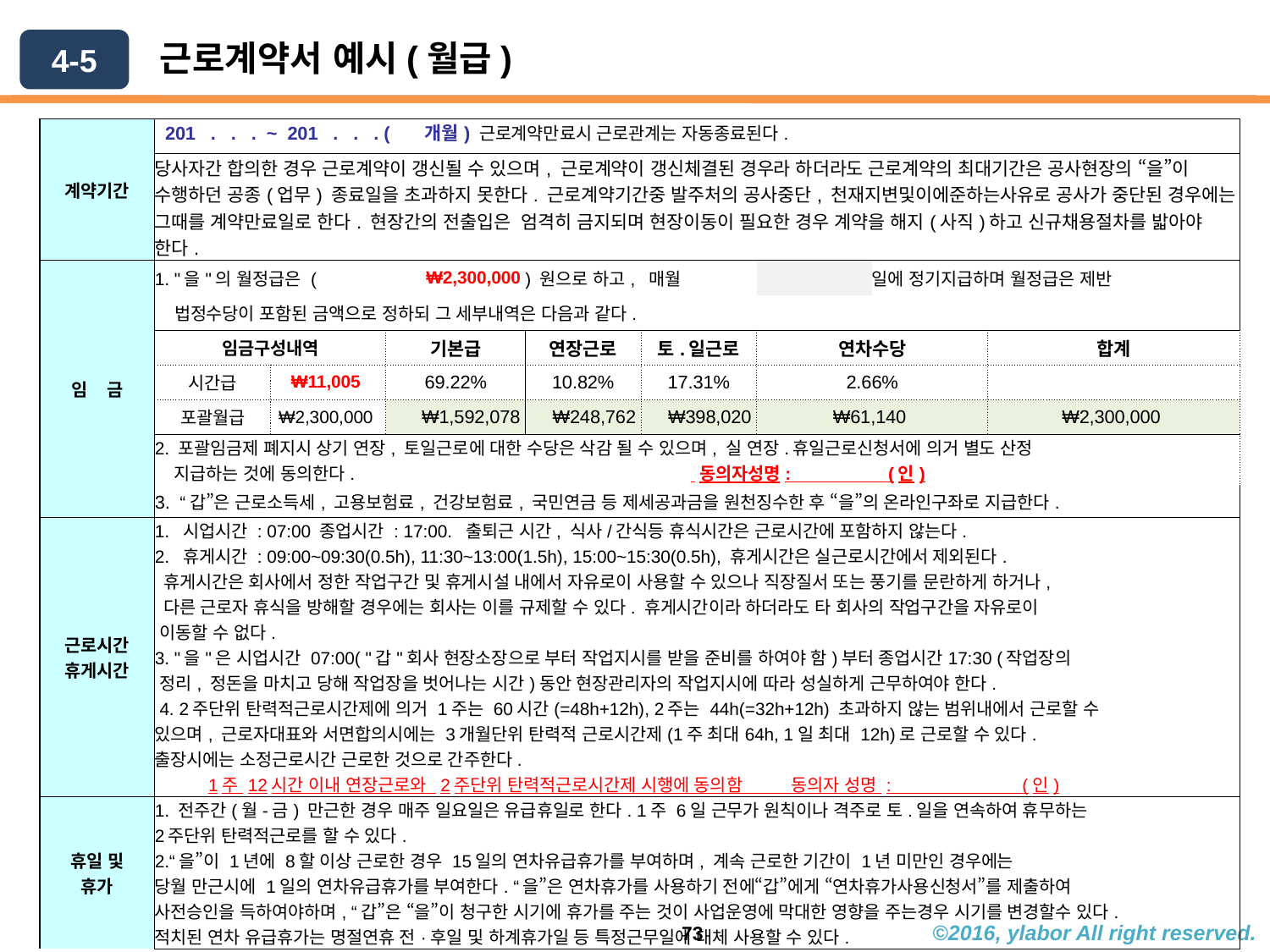

4-5
 근로계약서 예시(월급)
| 계약기간 | 201 . . . ~ 201 . . . ( 개월) 근로계약만료시 근로관계는 자동종료된다. |  |  |  |  |  |  |  |
| --- | --- | --- | --- | --- | --- | --- | --- | --- |
|  | 당사자간 합의한 경우 근로계약이 갱신될 수 있으며, 근로계약이 갱신체결된 경우라 하더라도 근로계약의 최대기간은 공사현장의 “을”이 수행하던 공종(업무) 종료일을 초과하지 못한다. 근로계약기간중 발주처의 공사중단, 천재지변및이에준하는사유로 공사가 중단된 경우에는 그때를 계약만료일로 한다. 현장간의 전출입은 엄격히 금지되며 현장이동이 필요한 경우 계약을 해지(사직)하고 신규채용절차를 밟아야 한다. |  |  |  |  |  |  |  |
| 임 금 | 1. "을"의 월정급은 ( |  | ₩2,300,000 | ) 원으로 하고, 매월 |  |  | 일에 정기지급하며 월정급은 제반 |  |
|  | 법정수당이 포함된 금액으로 정하되 그 세부내역은 다음과 같다. |  |  |  |  |  |  |  |
|  | 임금구성내역 |  | 기본급 | 연장근로 | 토.일근로 | 연차수당 |  | 합계 |
|  | 시간급 | ₩11,005 | 69.22% | 10.82% | 17.31% | 2.66% |  |  |
|  | 포괄월급 | ₩2,300,000 | ₩1,592,078 | ₩248,762 | ₩398,020 | ₩61,140 |  | ₩2,300,000 |
|  | 2. 포괄임금제 폐지시 상기 연장, 토일근로에 대한 수당은 삭감 될 수 있으며, 실 연장.휴일근로신청서에 의거 별도 산정 지급하는 것에 동의한다. 동의자성명: (인) |  |  |  |  |  |  |  |
|  | 3. “갑”은 근로소득세, 고용보험료, 건강보험료, 국민연금 등 제세공과금을 원천징수한 후 “을”의 온라인구좌로 지급한다. |  |  |  |  |  |  |  |
| 근로시간 휴게시간 | 1. 시업시간 : 07:00 종업시간 : 17:00. 출퇴근 시간, 식사/간식등 휴식시간은 근로시간에 포함하지 않는다. 2. 휴게시간 : 09:00~09:30(0.5h), 11:30~13:00(1.5h), 15:00~15:30(0.5h), 휴게시간은 실근로시간에서 제외된다. 휴게시간은 회사에서 정한 작업구간 및 휴게시설 내에서 자유로이 사용할 수 있으나 직장질서 또는 풍기를 문란하게 하거나, 다른 근로자 휴식을 방해할 경우에는 회사는 이를 규제할 수 있다. 휴게시간이라 하더라도 타 회사의 작업구간을 자유로이 이동할 수 없다. 3. "을"은 시업시간 07:00( "갑"회사 현장소장으로 부터 작업지시를 받을 준비를 하여야 함)부터 종업시간17:30 (작업장의 정리, 정돈을 마치고 당해 작업장을 벗어나는 시간)동안 현장관리자의 작업지시에 따라 성실하게 근무하여야 한다. 4. 2주단위 탄력적근로시간제에 의거 1주는 60시간(=48h+12h), 2주는 44h(=32h+12h) 초과하지 않는 범위내에서 근로할 수 있으며, 근로자대표와 서면합의시에는 3개월단위 탄력적 근로시간제(1주 최대64h, 1일 최대 12h)로 근로할 수 있다. 출장시에는 소정근로시간 근로한 것으로 간주한다. 1주 12시간 이내 연장근로와 2주단위 탄력적근로시간제 시행에 동의함 동의자 성명 : (인) |  |  |  |  |  |  |  |
| 휴일 및 휴가 | 1. 전주간(월-금) 만근한 경우 매주 일요일은 유급휴일로 한다. 1주 6일 근무가 원칙이나 격주로 토.일을 연속하여 휴무하는 2주단위 탄력적근로를 할 수 있다. 2.“을”이 1년에 8할 이상 근로한 경우 15일의 연차유급휴가를 부여하며, 계속 근로한 기간이 1년 미만인 경우에는 당월 만근시에 1일의 연차유급휴가를 부여한다. “을”은 연차휴가를 사용하기 전에“갑”에게 “연차휴가사용신청서”를 제출하여 사전승인을 득하여야하며, “갑”은 “을”이 청구한 시기에 휴가를 주는 것이 사업운영에 막대한 영향을 주는경우 시기를 변경할수 있다. 적치된 연차 유급휴가는 명절연휴 전·후일 및 하계휴가일 등 특정근무일에 대체 사용할 수 있다. |  |  |  |  |  |  |  |
73